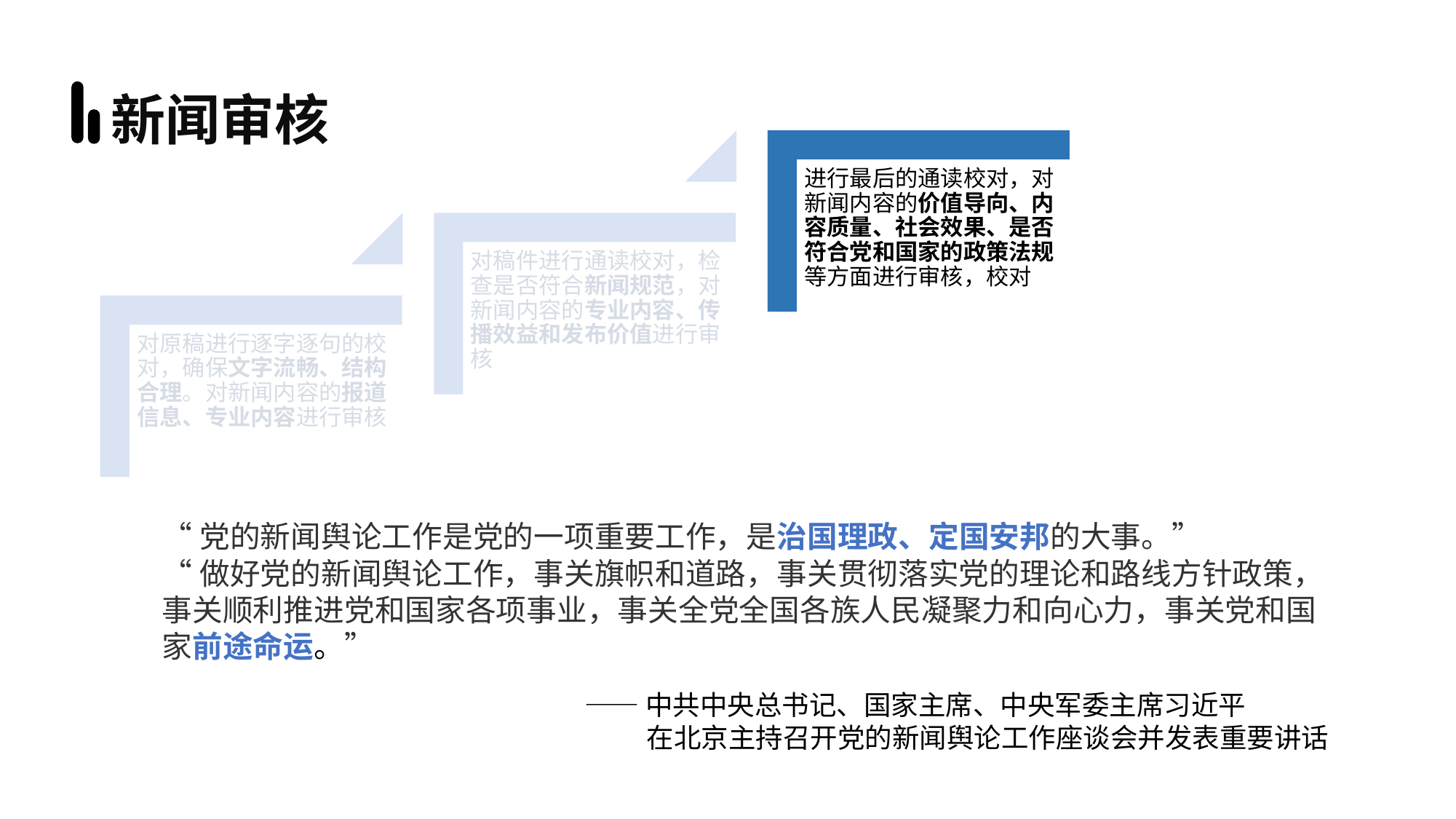

对原稿进行逐字逐句的校对，确保文字流畅、结构合理。对新闻内容的报道信息、专业内容进行审核
对稿件进行通读校对，检查是否符合新闻规范，对新闻内容的专业内容、传播效益和发布价值进行审核
进行最后的通读校对，对新闻内容的价值导向、内容质量、社会效果、是否符合党和国家的政策法规等方面进行审核，校对
# 新闻审核
“党的新闻舆论工作是党的一项重要工作，是治国理政、定国安邦的大事。”
“做好党的新闻舆论工作，事关旗帜和道路，事关贯彻落实党的理论和路线方针政策，事关顺利推进党和国家各项事业，事关全党全国各族人民凝聚力和向心力，事关党和国家前途命运。”
——中共中央总书记、国家主席、中央军委主席习近平
         在北京主持召开党的新闻舆论工作座谈会并发表重要讲话